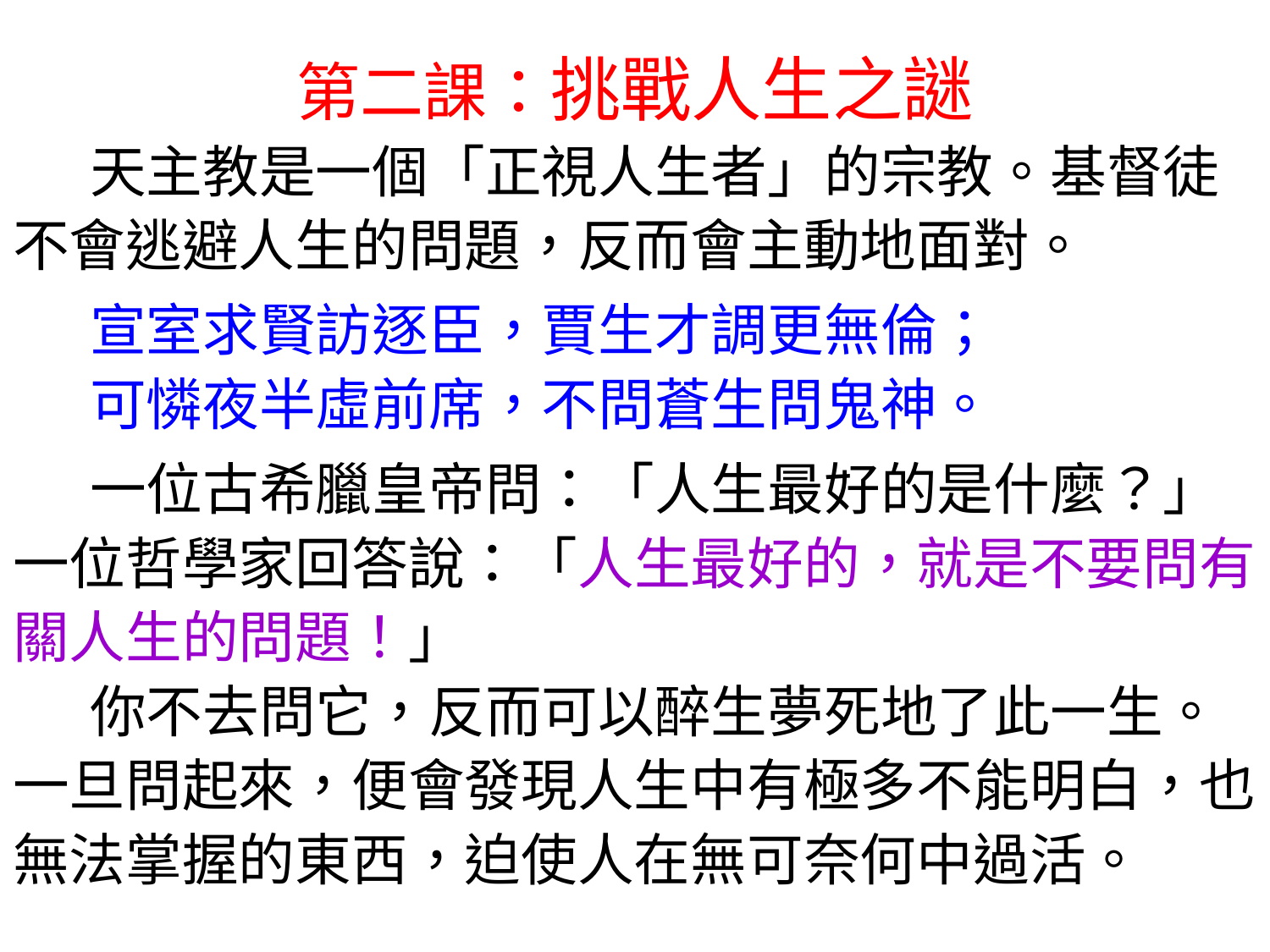

第二課：挑戰人生之謎
     天主教是一個「正視人生者」的宗教。基督徒不會逃避人生的問題，反而會主動地面對。
     宣室求賢訪逐臣，賈生才調更無倫；
     可憐夜半虛前席，不問蒼生問鬼神。
     一位古希臘皇帝問：「人生最好的是什麼？」一位哲學家回答說：「人生最好的，就是不要問有關人生的問題！」
     你不去問它，反而可以醉生夢死地了此一生。一旦問起來，便會發現人生中有極多不能明白，也無法掌握的東西，迫使人在無可奈何中過活。